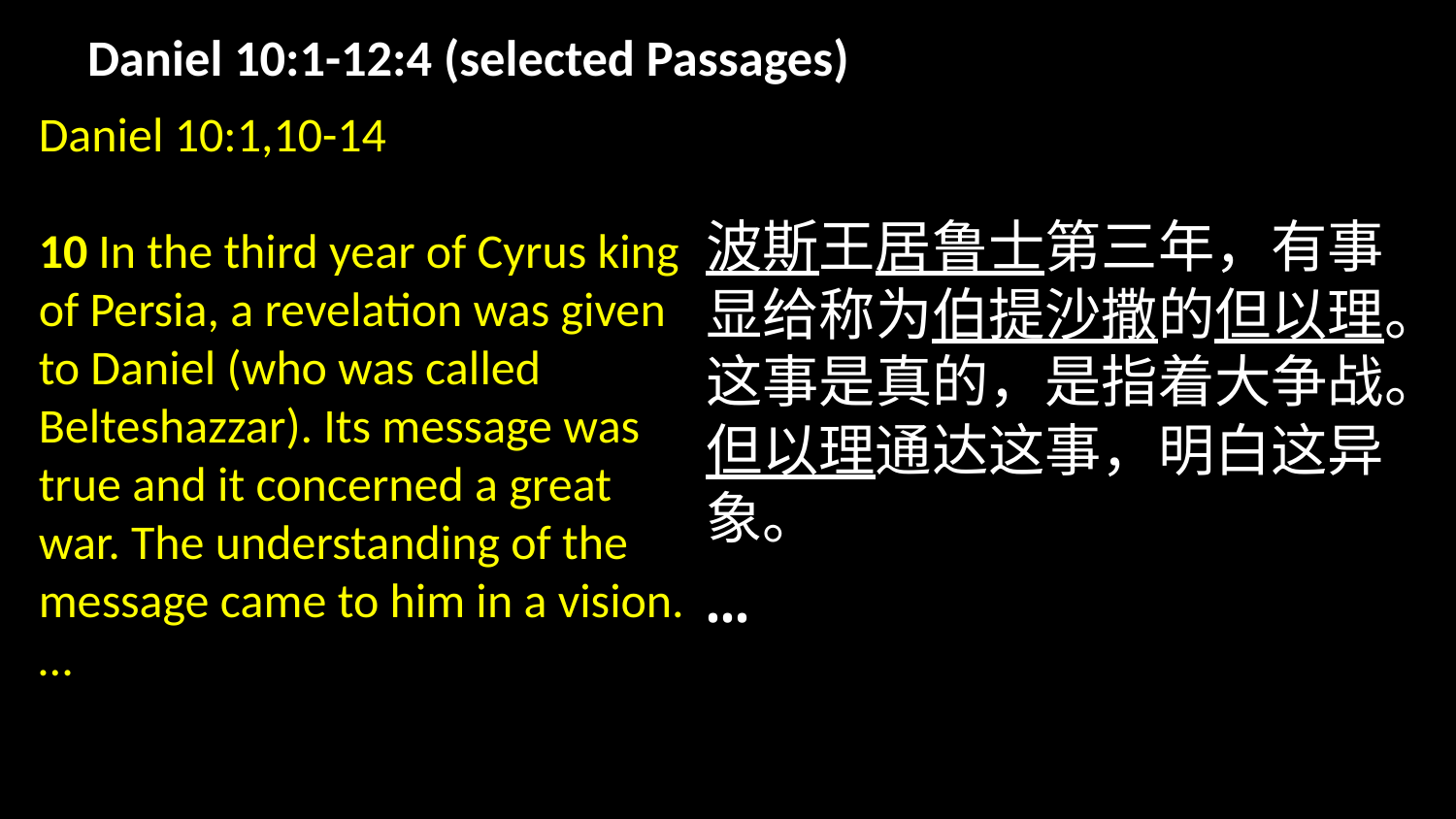

# Daniel 10:1-12:4 (selected Passages)
Daniel 10:1,10-14

10 In the third year of Cyrus king of Persia, a revelation was given to Daniel (who was called Belteshazzar). Its message was true and it concerned a great war. The understanding of the message came to him in a vision.
…
波斯王居鲁士第三年，有事显给称为伯提沙撒的但以理。这事是真的，是指着大争战。但以理通达这事，明白这异象。
…